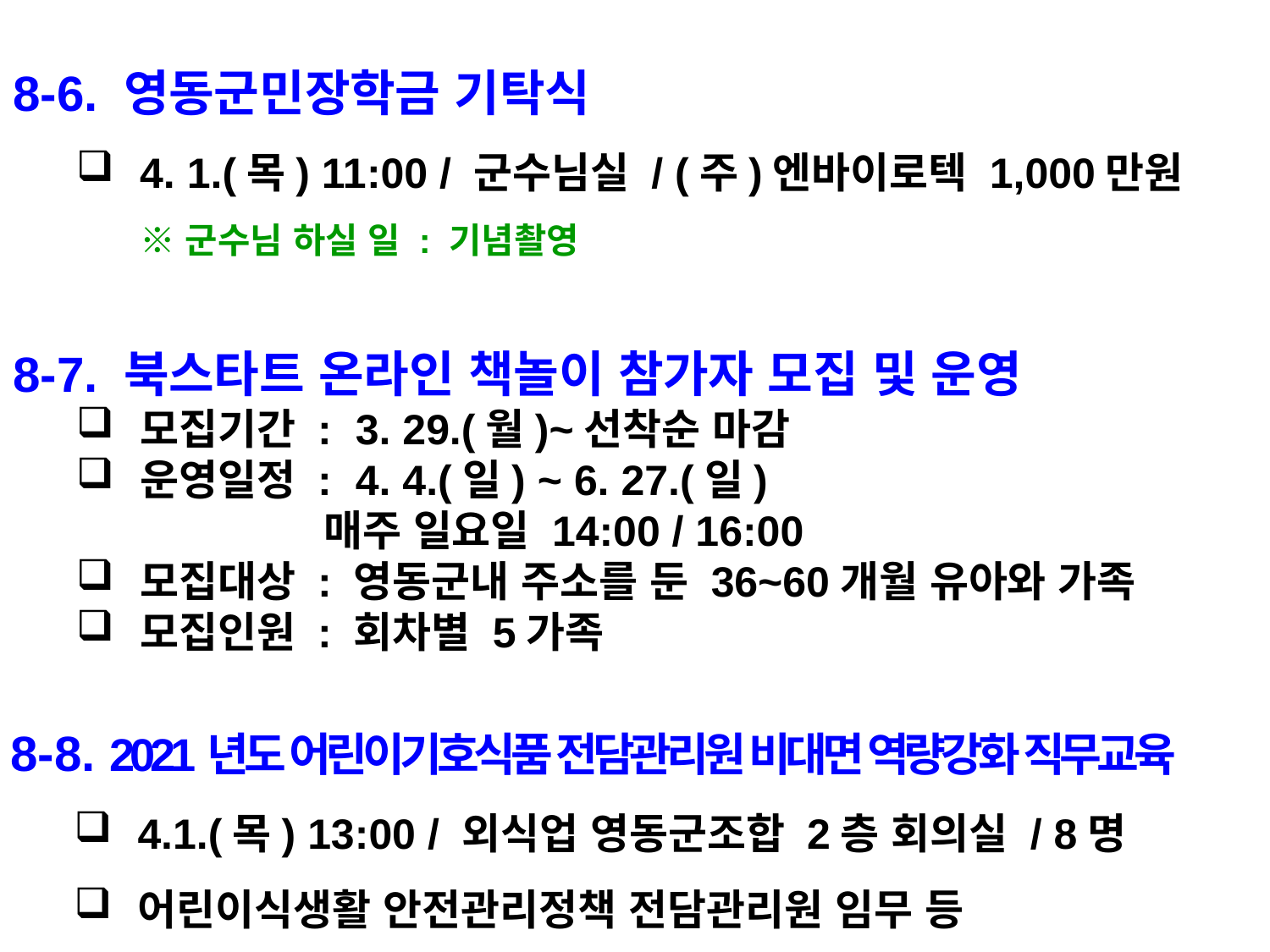

8-6. 영동군민장학금 기탁식
4. 1.(목) 11:00 / 군수님실 / (주)엔바이로텍 1,000만원
※ 군수님 하실 일 : 기념촬영

8-7. 북스타트 온라인 책놀이 참가자 모집 및 운영
모집기간 :  3. 29.(월)~선착순 마감
운영일정 :  4. 4.(일) ~ 6. 27.(일)
                    매주 일요일 14:00 / 16:00
모집대상 : 영동군내 주소를 둔 36~60개월 유아와 가족
모집인원 : 회차별 5가족
8-8. 2021년도 어린이기호식품 전담관리원 비대면 역량강화 직무교육
4.1.(목) 13:00 / 외식업 영동군조합 2층 회의실 / 8명
어린이식생활 안전관리정책 전담관리원 임무 등